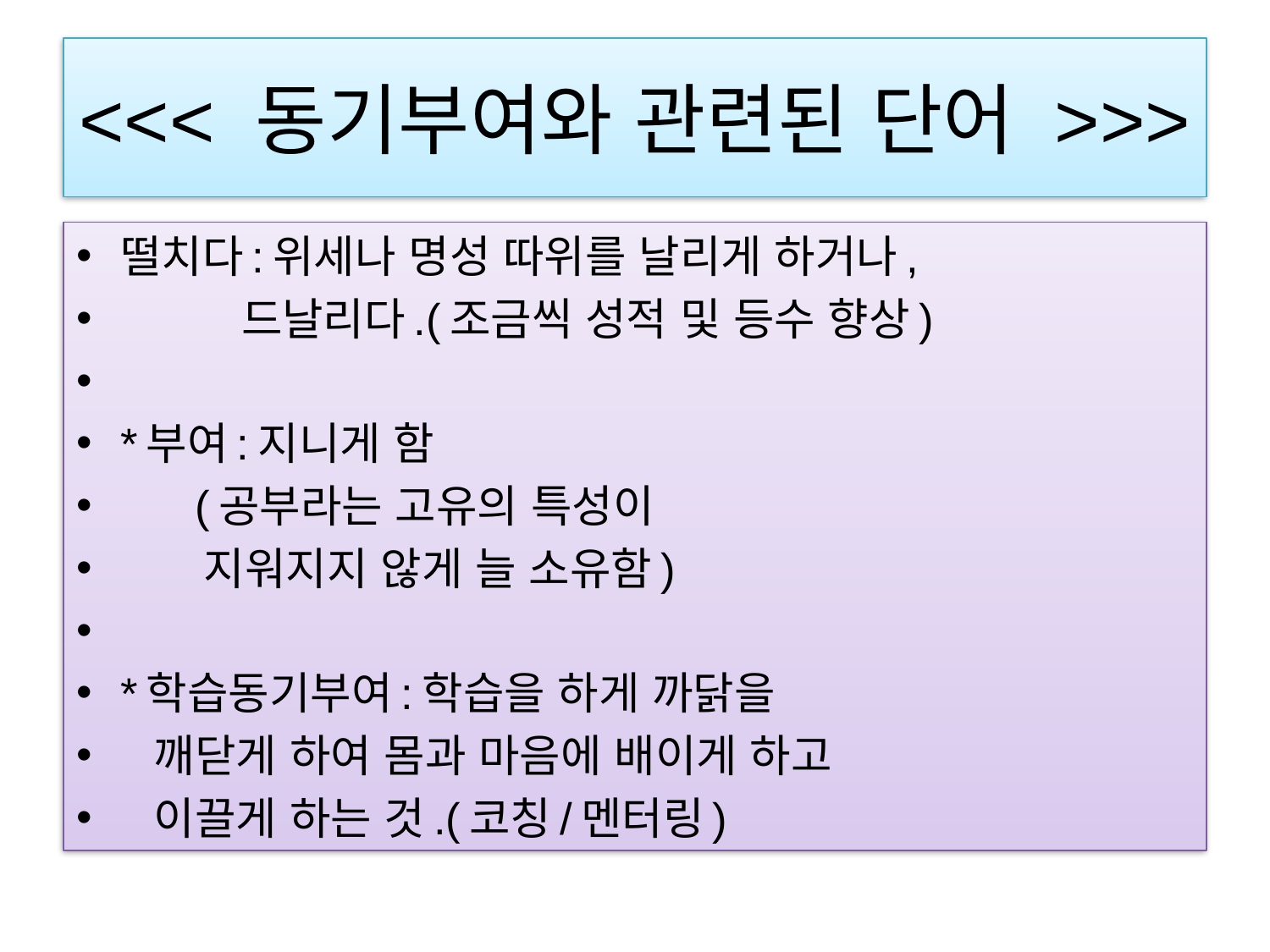

# <<< 동기부여와 관련된 단어 >>>
떨치다:위세나 명성 따위를 날리게 하거나,
         드날리다.(조금씩 성적 및 등수 향상)

*부여:지니게 함
      (공부라는 고유의 특성이
      지워지지 않게 늘 소유함)

*학습동기부여:학습을 하게 까닭을
  깨닫게 하여 몸과 마음에 배이게 하고
  이끌게 하는 것.(코칭/멘터링)